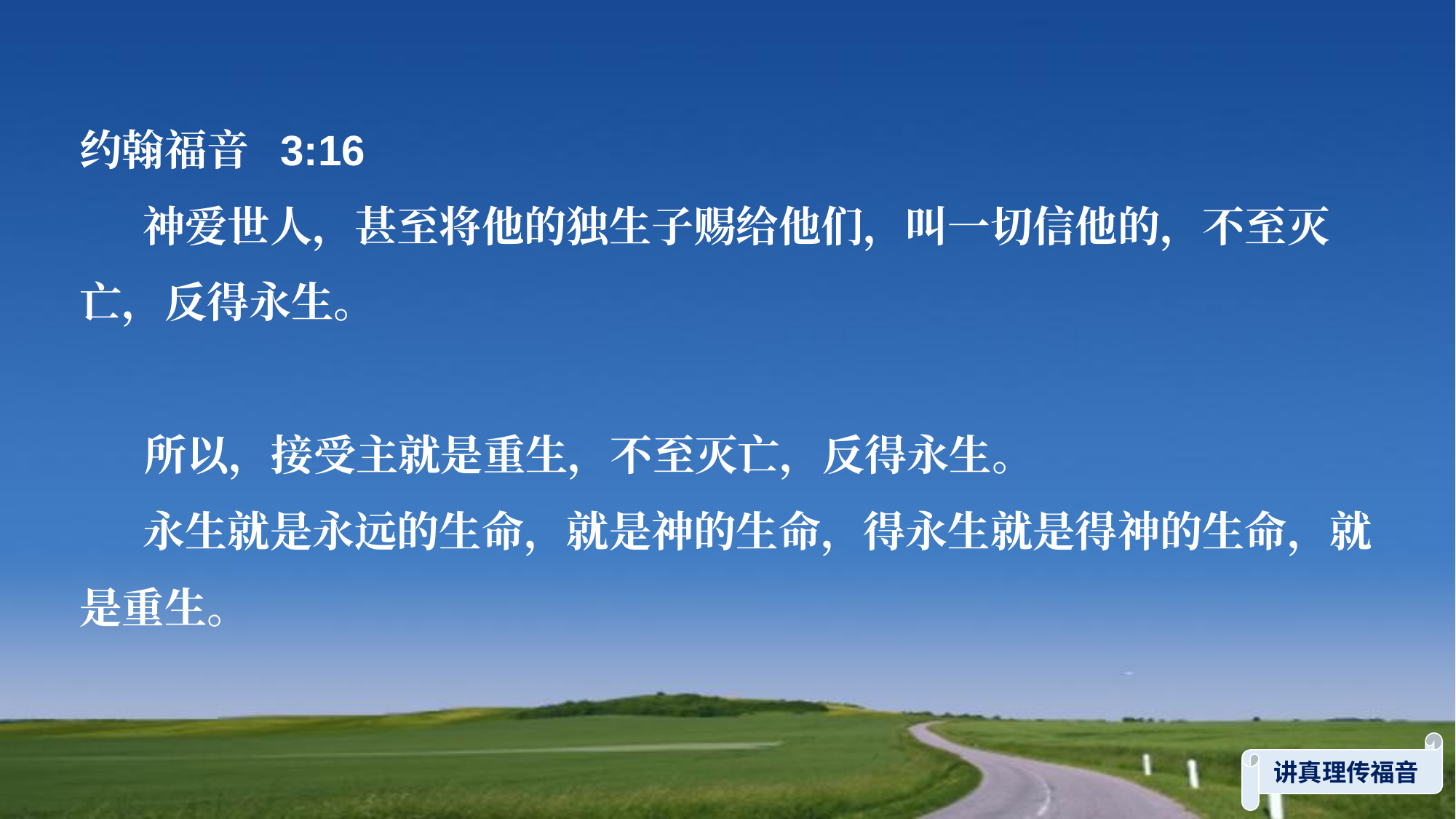

约翰福音  3:16
     神爱世人，甚至将他的独生子赐给他们，叫一切信他的，不至灭亡，反得永生。

      所以，接受主就是重生，不至灭亡，反得永生。
     永生就是永远的生命，就是神的生命，得永生就是得神的生命，就是重生。

讲真理传福音